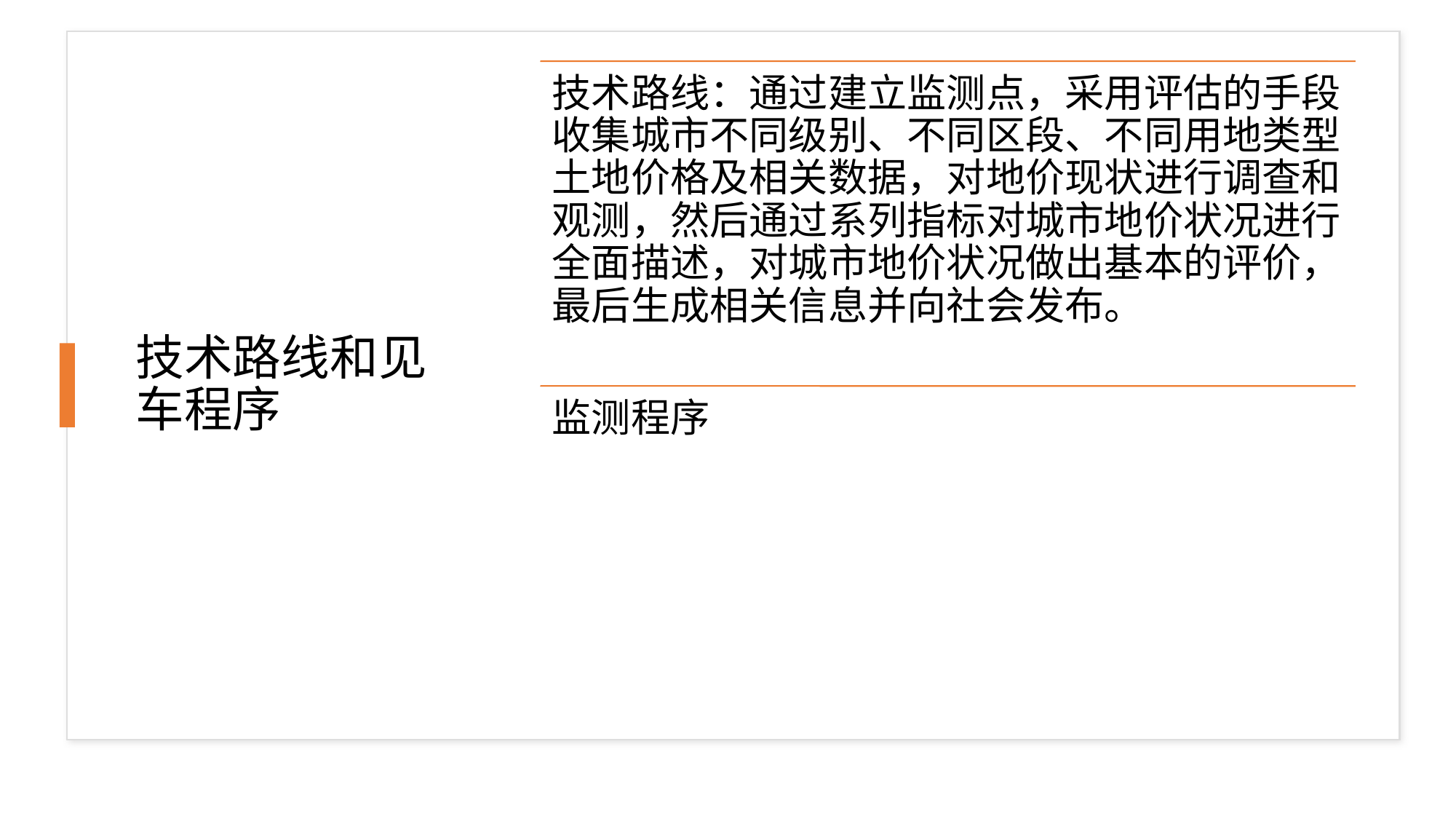

# 技术路线和见车程序
技术路线：通过建立监测点，采用评估的手段收集城市不同级别、不同区段、不同用地类型土地价格及相关数据，对地价现状进行调查和观测，然后通过系列指标对城市地价状况进行全面描述，对城市地价状况做出基本的评价，最后生成相关信息并向社会发布。
监测程序